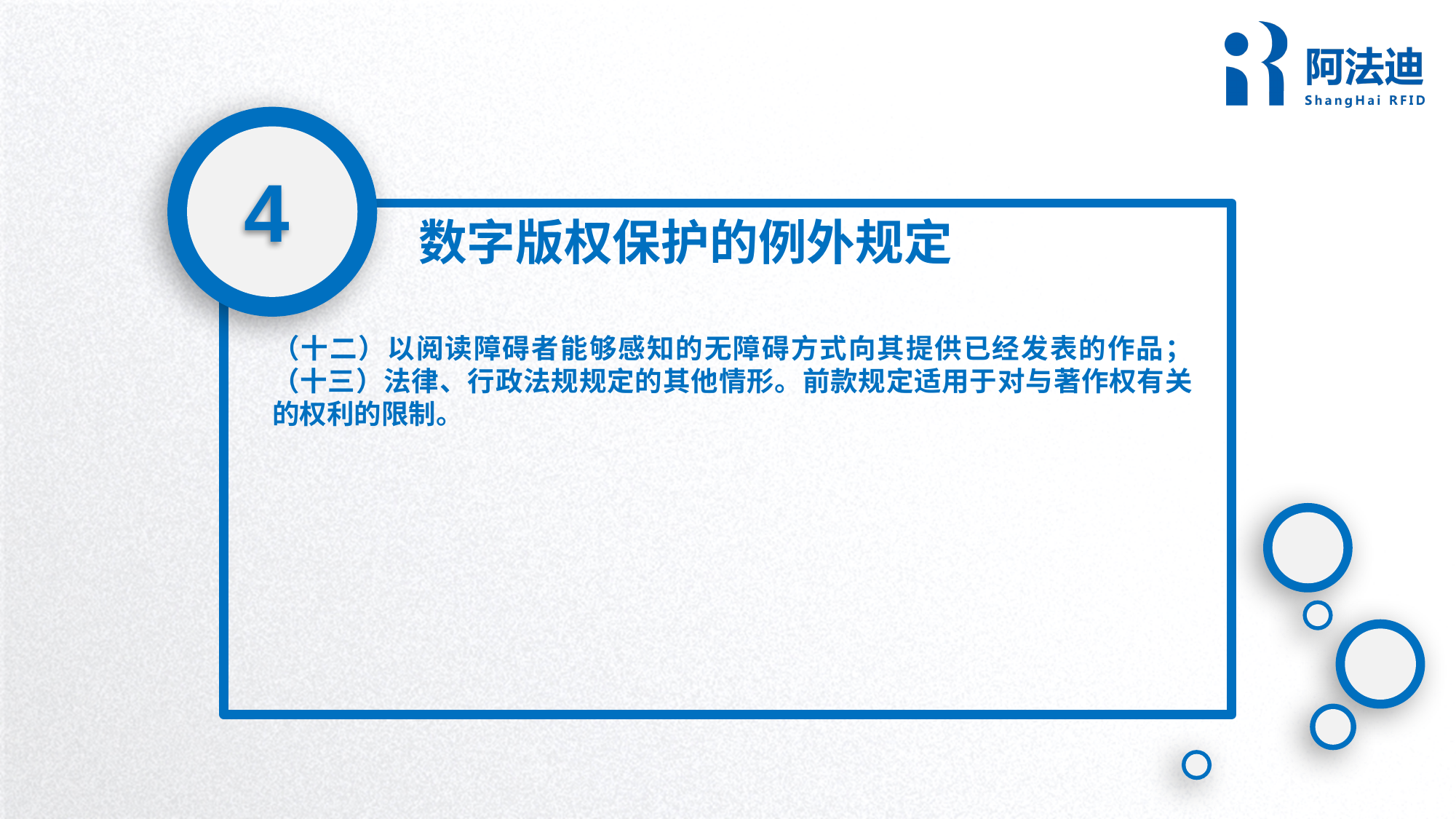

4

数字版权保护的例外规定
（十二）以阅读障碍者能够感知的无障碍方式向其提供已经发表的作品；（十三）法律、行政法规规定的其他情形。前款规定适用于对与著作权有关的权利的限制。

延时符